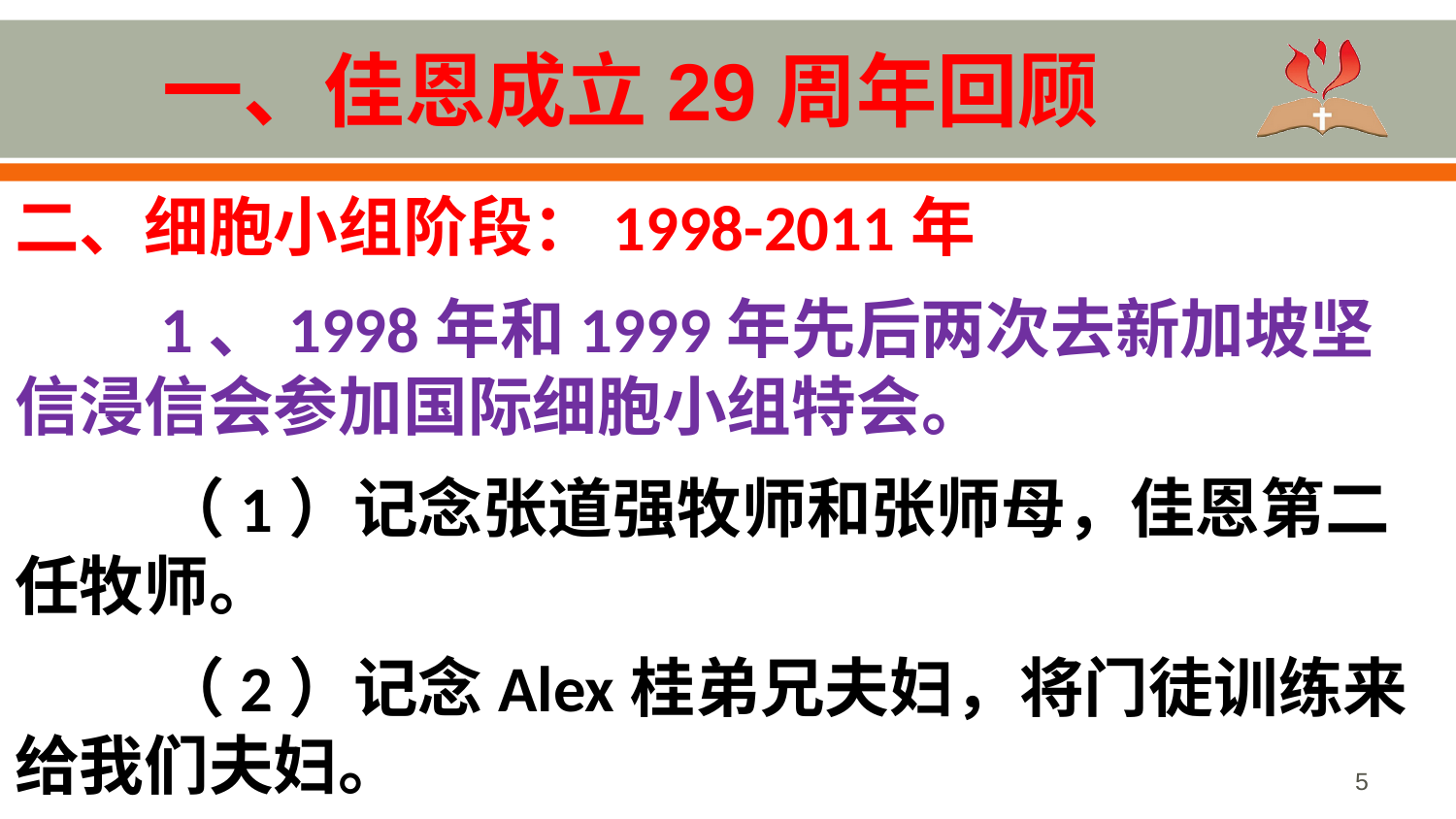

# 一、佳恩成立29周年回顾
二、细胞小组阶段：1998-2011年
	1、1998年和1999年先后两次去新加坡坚信浸信会参加国际细胞小组特会。
	（1）记念张道强牧师和张师母，佳恩第二任牧师。
	（2）记念Alex桂弟兄夫妇，将门徒训练来给我们夫妇。

5